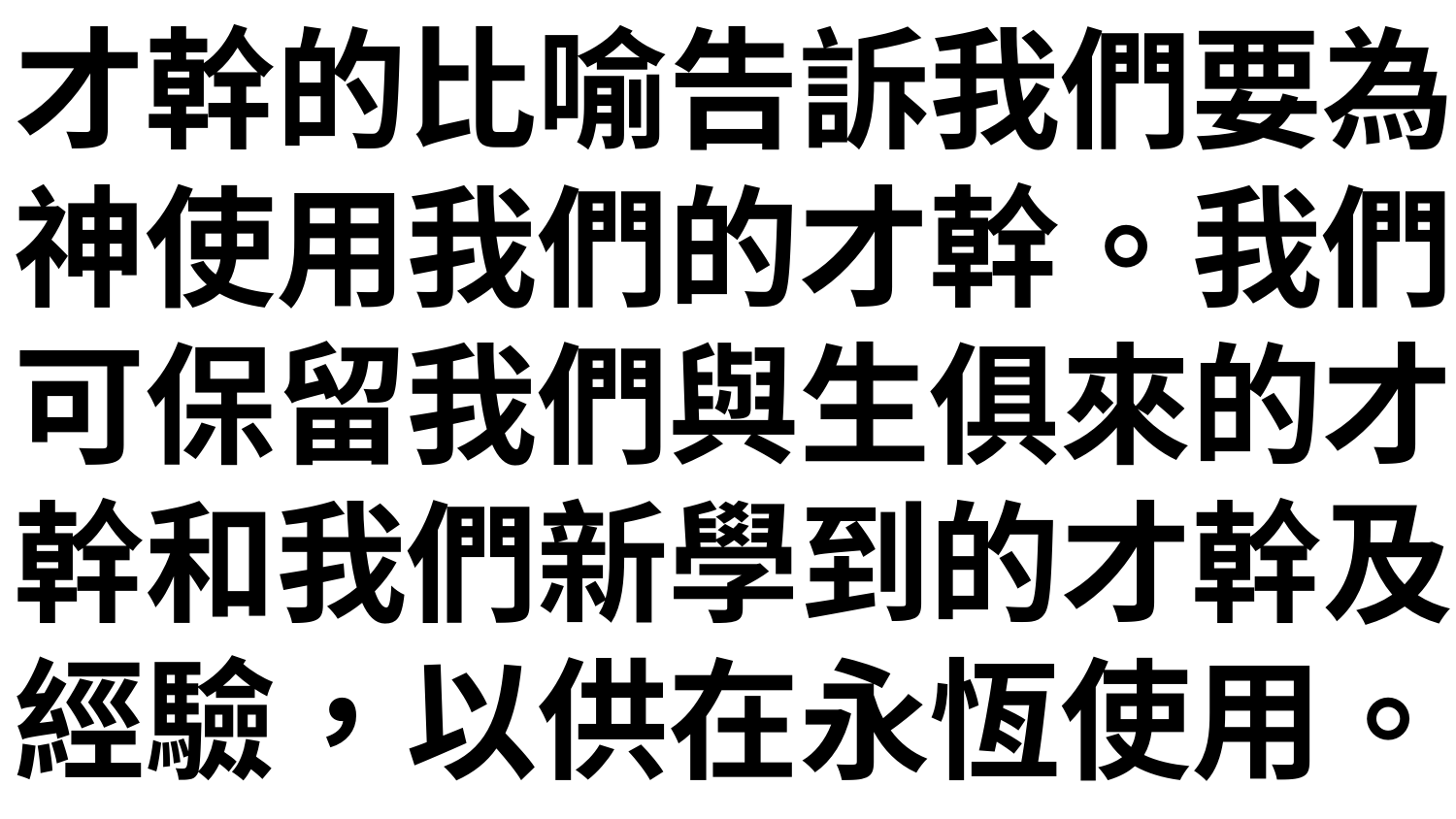

才幹的比喻告訴我們要為神使用我們的才幹。我們可保留我們與生俱來的才幹和我們新學到的才幹及經驗，以供在永恆使用。